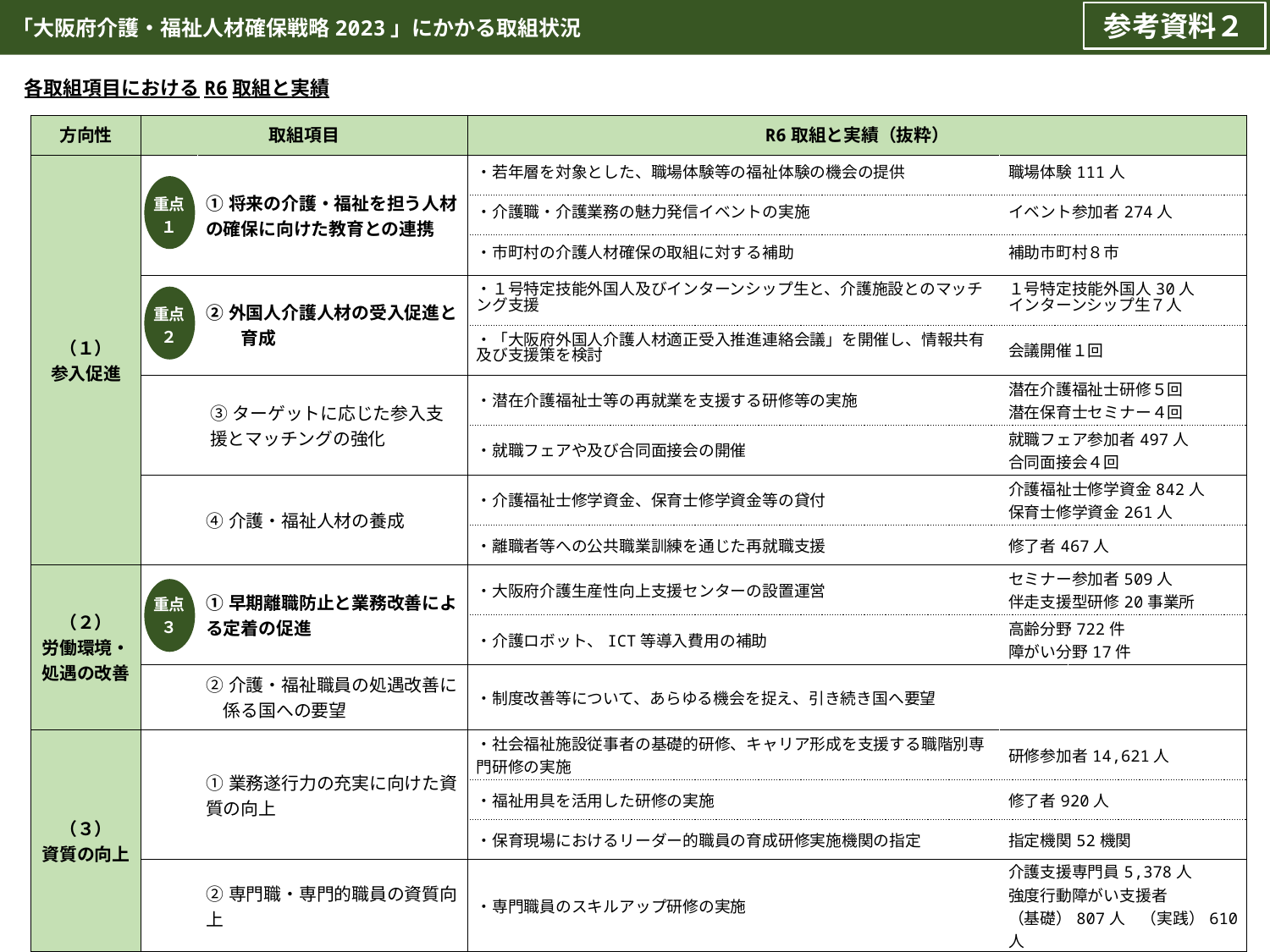

「大阪府介護・福祉人材確保戦略2023」にかかる取組状況
参考資料２
各取組項目におけるR6取組と実績
| 方向性 | 取組項目 | 取組項目 | R6取組と実績（抜粋） |  |  |
| --- | --- | --- | --- | --- | --- |
| （１） 参入促進 | 重点１ | ➀将来の介護・福祉を担う人材の確保に向けた教育との連携 | ・若年層を対象とした、職場体験等の福祉体験の機会の提供 | 職場体験111人 |  |
|  |  |  | ・介護職・介護業務の魅力発信イベントの実施 | イベント参加者274人 |  |
|  |  |  | ・市町村の介護人材確保の取組に対する補助 | 補助市町村８市 |  |
|  | 重点２ | ②外国人介護人材の受入促進と　　育成 | ・１号特定技能外国人及びインターンシップ生と、介護施設とのマッチング支援 | １号特定技能外国人30人 インターンシップ生７人 |  |
|  |  |  | ・「大阪府外国人介護人材適正受入推進連絡会議」を開催し、情報共有及び支援策を検討 | 会議開催１回 |  |
|  |  | ③ターゲットに応じた参入支援とマッチングの強化 | ・潜在介護福祉士等の再就業を支援する研修等の実施 | 潜在介護福祉士研修５回 潜在保育士セミナー４回 |  |
|  |  |  | ・就職フェアや及び合同面接会の開催 | 就職フェア参加者497人 合同面接会４回 |  |
|  |  | ④介護・福祉人材の養成 | ・介護福祉士修学資金、保育士修学資金等の貸付 | 介護福祉士修学資金842人 保育士修学資金261人 |  |
|  |  |  | ・離職者等への公共職業訓練を通じた再就職支援 | 修了者467人 |  |
| （２） 労働環境・ 処遇の改善 | 重点３ | ➀早期離職防止と業務改善による定着の促進 | ・大阪府介護生産性向上支援センターの設置運営 | セミナー参加者509人 伴走支援型研修20事業所 |  |
|  |  |  | ・介護ロボット、ICT等導入費用の補助 | 高齢分野722件 障がい分野17件 |  |
|  |  | ②介護・福祉職員の処遇改善に　係る国への要望 | ・制度改善等について、あらゆる機会を捉え、引き続き国へ要望 |  |  |
| （３） 資質の向上 |  | ➀業務遂行力の充実に向けた資質の向上 | ・社会福祉施設従事者の基礎的研修、キャリア形成を支援する職階別専門研修の実施 | 研修参加者14,621人 |  |
|  |  |  | ・福祉用具を活用した研修の実施 | 修了者920人 |  |
|  |  |  | ・保育現場におけるリーダー的職員の育成研修実施機関の指定 | 指定機関52機関 |  |
|  |  | ②専門職・専門的職員の資質向上 | ・専門職員のスキルアップ研修の実施 | 介護支援専門員5,378人 強度行動障がい支援者 （基礎）807人　（実践）610人 |  |